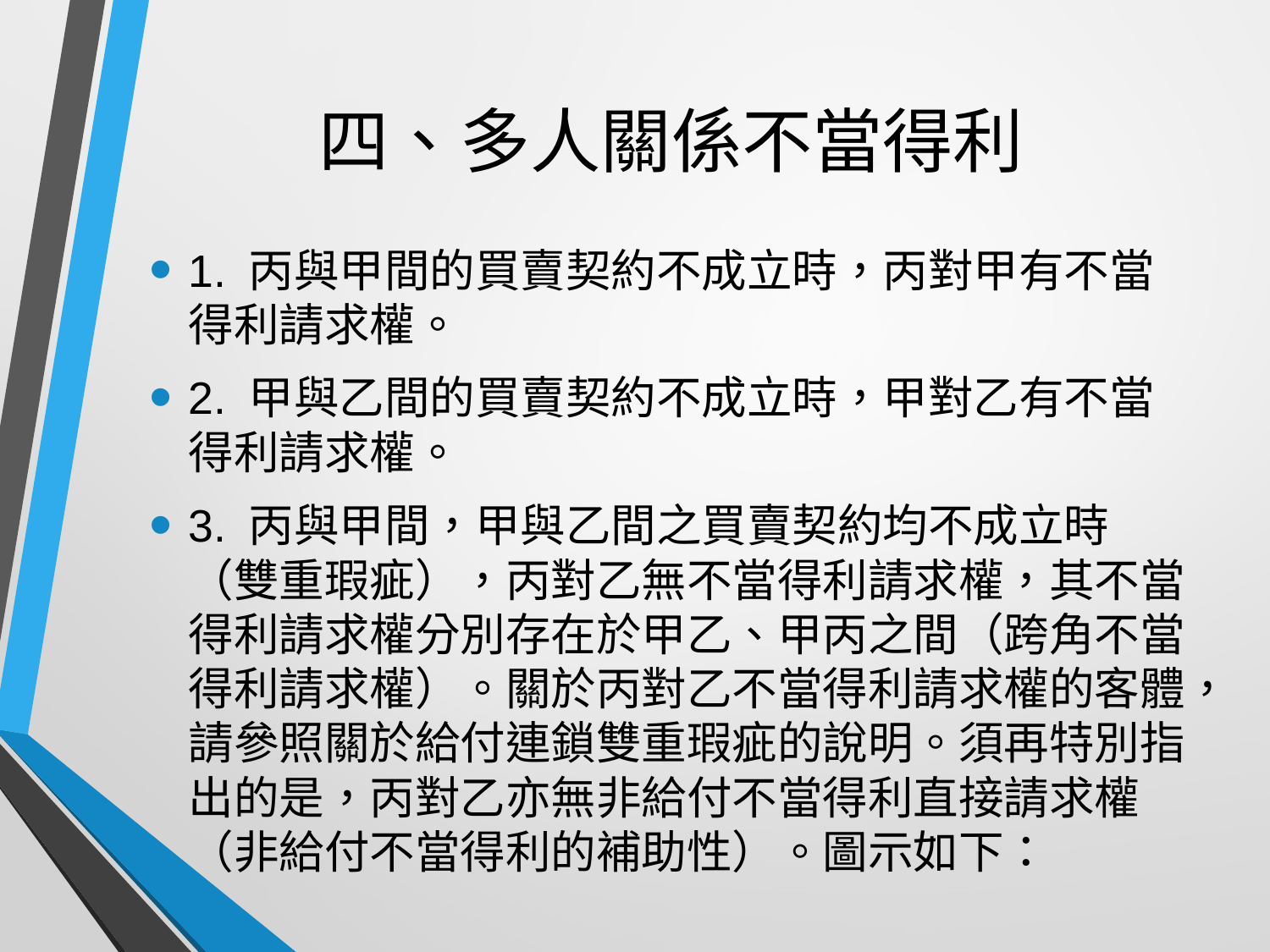

# 四、多人關係不當得利
1. 丙與甲間的買賣契約不成立時，丙對甲有不當得利請求權。
2. 甲與乙間的買賣契約不成立時，甲對乙有不當得利請求權。
3. 丙與甲間，甲與乙間之買賣契約均不成立時（雙重瑕疵），丙對乙無不當得利請求權，其不當得利請求權分別存在於甲乙、甲丙之間（跨角不當得利請求權）。關於丙對乙不當得利請求權的客體，請參照關於給付連鎖雙重瑕疵的說明。須再特別指出的是，丙對乙亦無非給付不當得利直接請求權（非給付不當得利的補助性）。圖示如下：